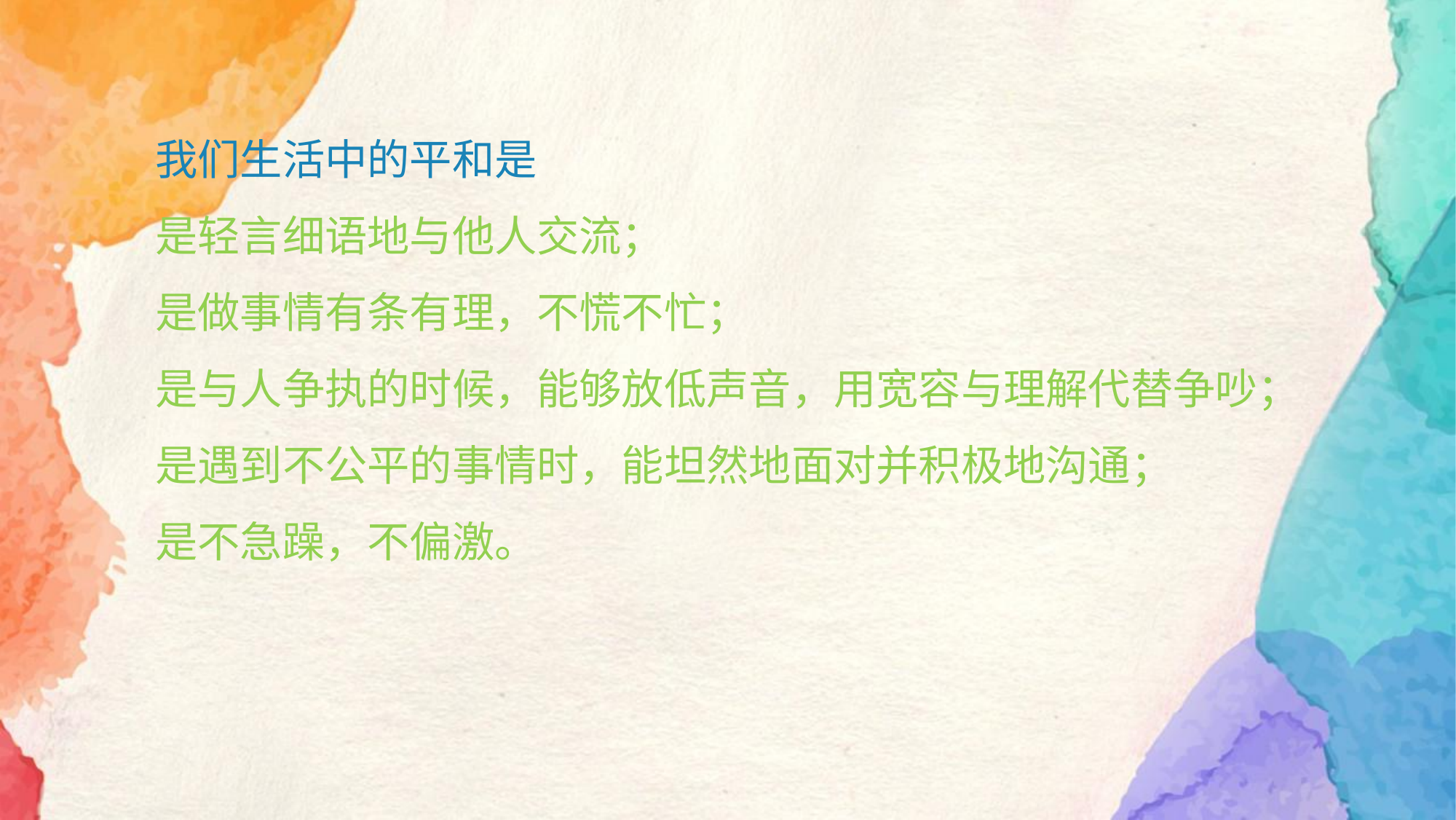

我们生活中的平和是
是轻言细语地与他人交流；
是做事情有条有理，不慌不忙；
是与人争执的时候，能够放低声音，用宽容与理解代替争吵；
是遇到不公平的事情时，能坦然地面对并积极地沟通；
是不急躁，不偏激。